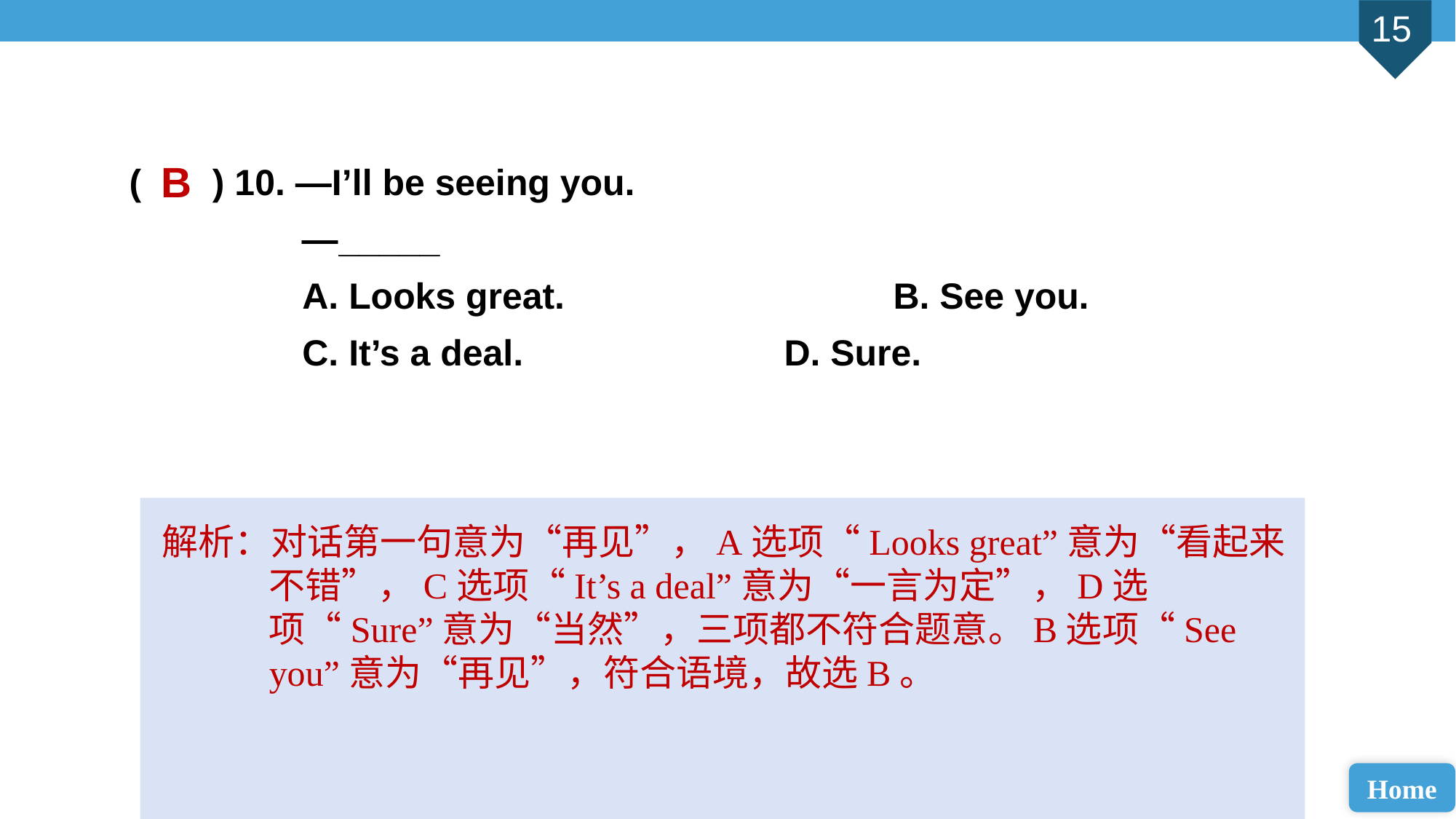

(       ) 10. —I’ll be seeing you.
                 —_____
                 A. Looks great. 			B. See you.
                 C. It’s a deal.			D. Sure.
B

解析：对话第一句意为“再见”，A选项“Looks great”意为“看起来不错”，C选项“It’s a deal”意为“一言为定”，D选项“Sure”意为“当然”，三项都不符合题意。B选项“See you”意为“再见”，符合语境，故选B。